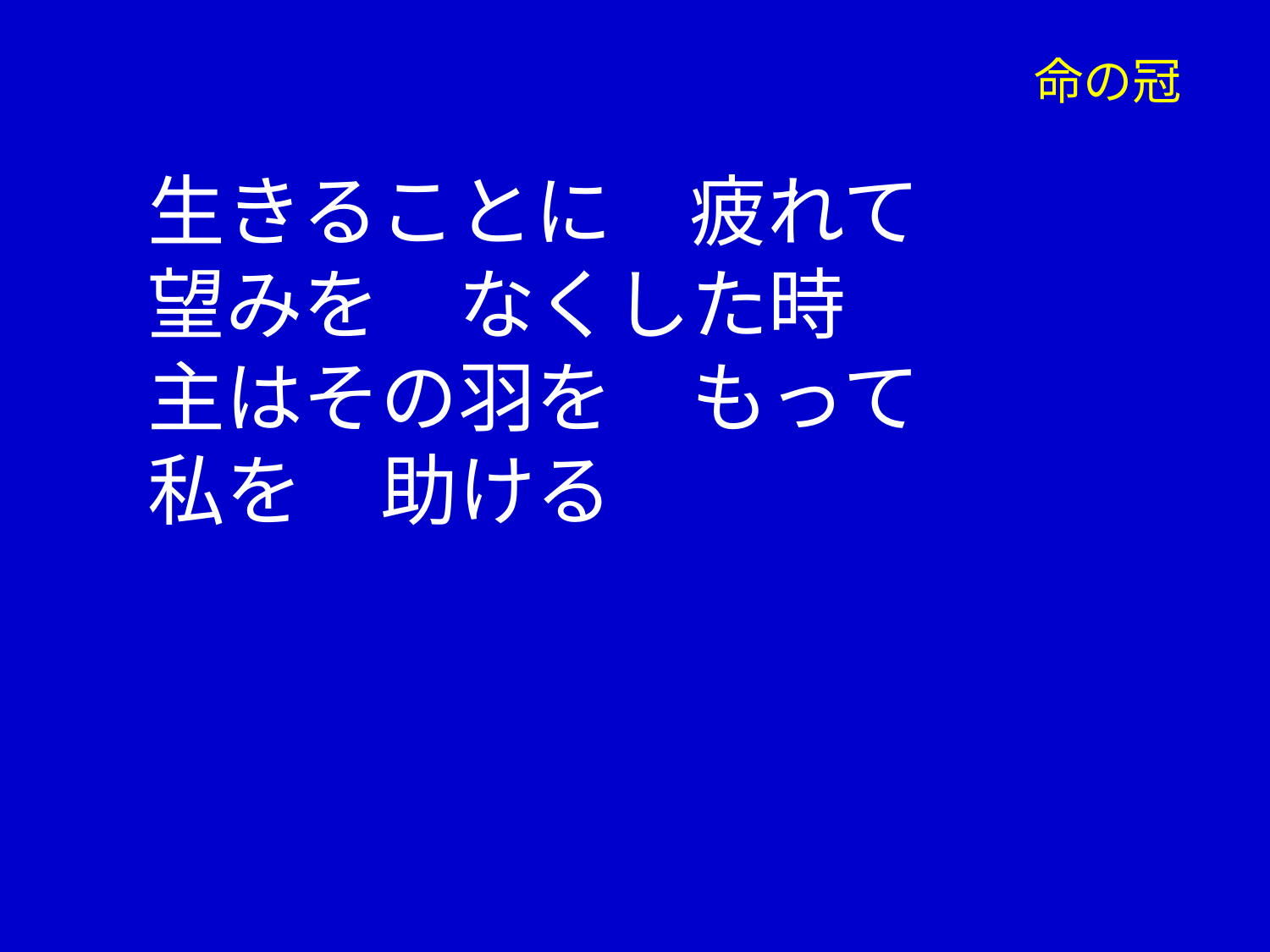

# 命の冠
生きることに　疲れて
望みを　なくした時
主はその羽を　もって
私を　助ける